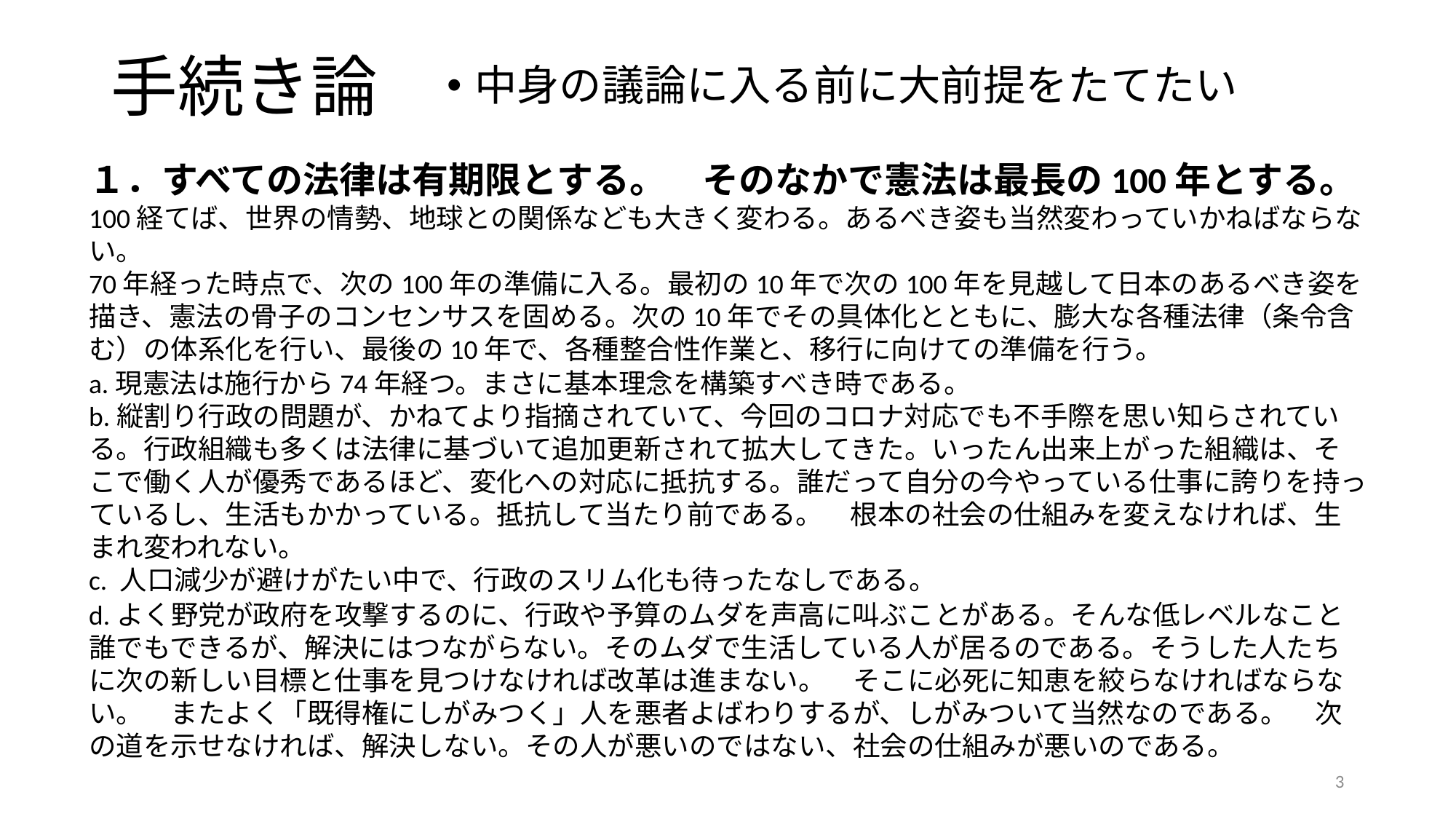

# 手続き論
中身の議論に入る前に大前提をたてたい
１．すべての法律は有期限とする。　そのなかで憲法は最長の100年とする。
100経てば、世界の情勢、地球との関係なども大きく変わる。あるべき姿も当然変わっていかねばならない。
70年経った時点で、次の100年の準備に入る。最初の10年で次の100年を見越して日本のあるべき姿を描き、憲法の骨子のコンセンサスを固める。次の10年でその具体化とともに、膨大な各種法律（条令含む）の体系化を行い、最後の10年で、各種整合性作業と、移行に向けての準備を行う。
a.現憲法は施行から74年経つ。まさに基本理念を構築すべき時である。
b.縦割り行政の問題が、かねてより指摘されていて、今回のコロナ対応でも不手際を思い知らされている。行政組織も多くは法律に基づいて追加更新されて拡大してきた。いったん出来上がった組織は、そこで働く人が優秀であるほど、変化への対応に抵抗する。誰だって自分の今やっている仕事に誇りを持っているし、生活もかかっている。抵抗して当たり前である。　根本の社会の仕組みを変えなければ、生まれ変われない。
c. 人口減少が避けがたい中で、行政のスリム化も待ったなしである。
d.よく野党が政府を攻撃するのに、行政や予算のムダを声高に叫ぶことがある。そんな低レベルなこと誰でもできるが、解決にはつながらない。そのムダで生活している人が居るのである。そうした人たちに次の新しい目標と仕事を見つけなければ改革は進まない。　そこに必死に知恵を絞らなければならない。　またよく「既得権にしがみつく」人を悪者よばわりするが、しがみついて当然なのである。　次の道を示せなければ、解決しない。その人が悪いのではない、社会の仕組みが悪いのである。
3